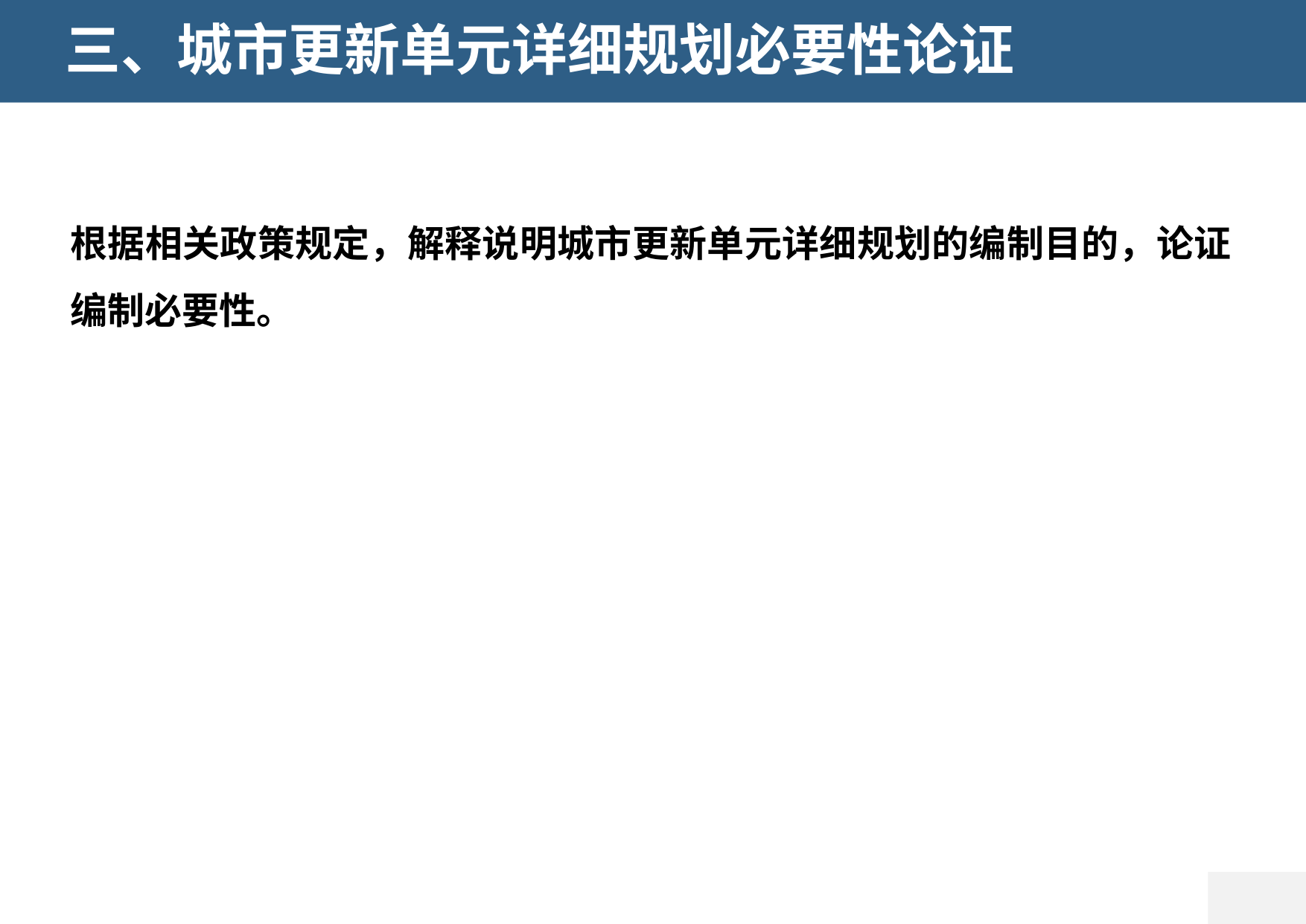

三、城市更新单元详细规划必要性论证
根据相关政策规定，解释说明城市更新单元详细规划的编制目的，论证编制必要性。
8